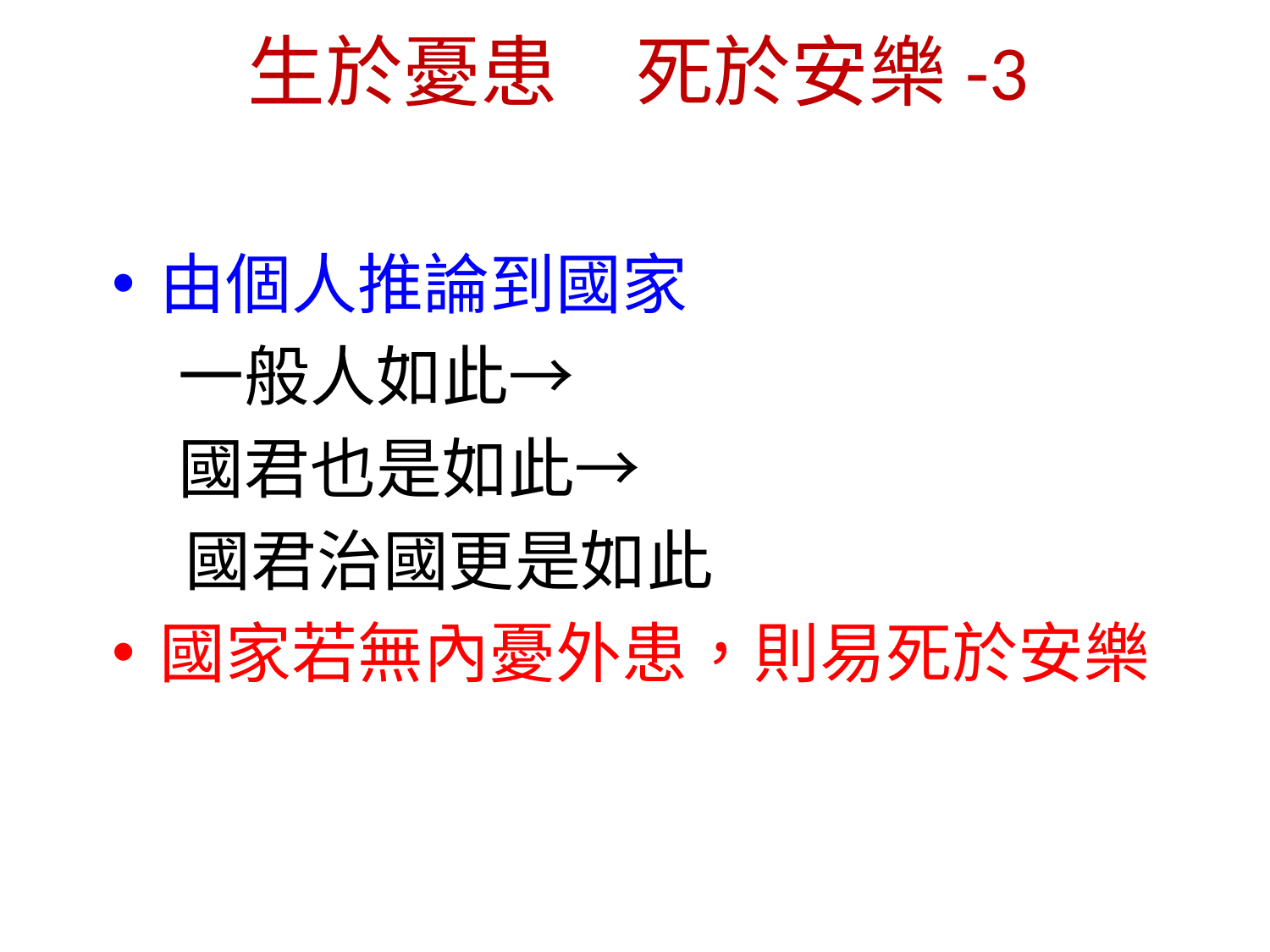

生於憂患　死於安樂-3
由個人推論到國家
　一般人如此→
　國君也是如此→
    國君治國更是如此
國家若無內憂外患，則易死於安樂
動心忍性，曾益其所不能